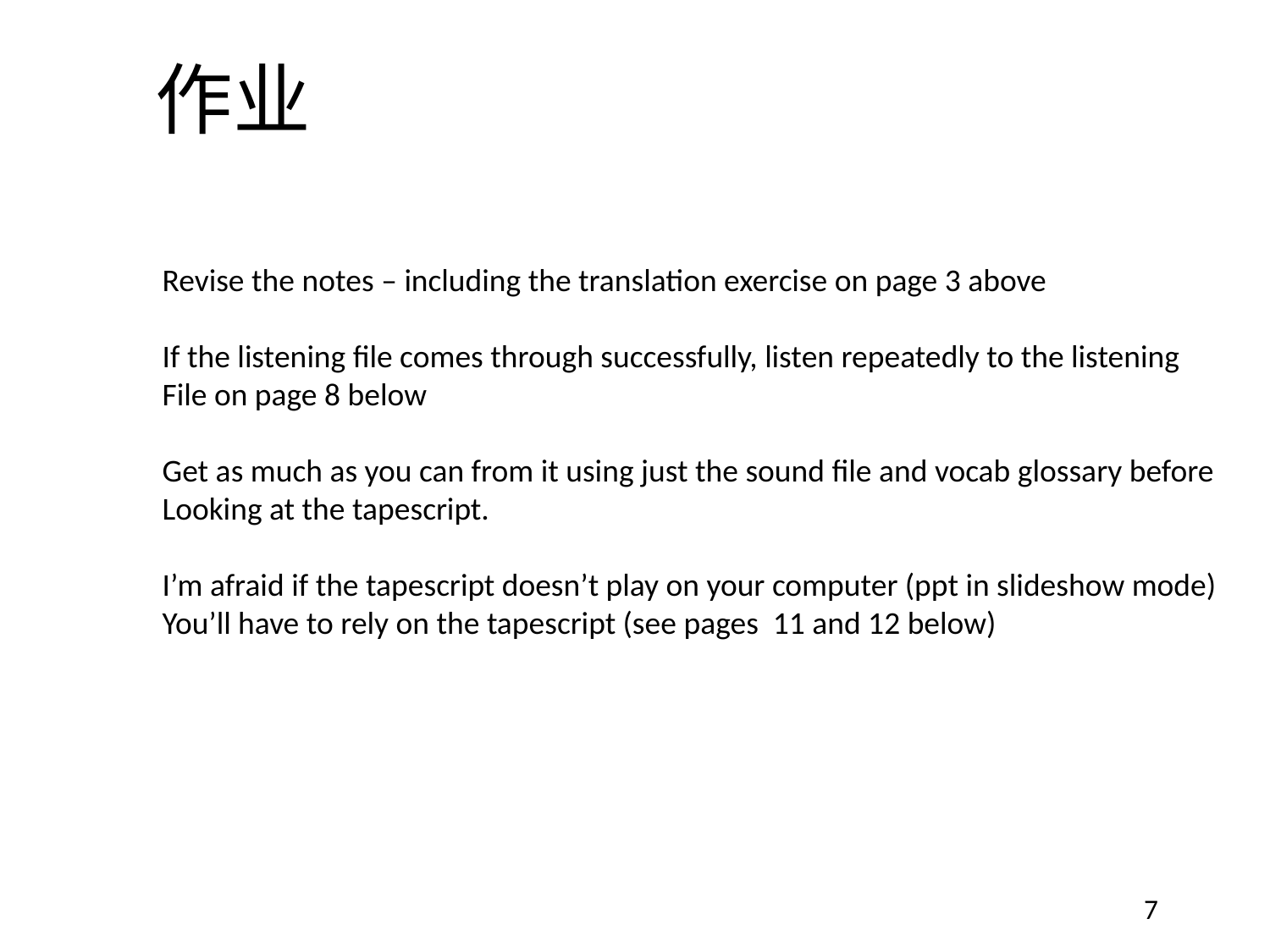

作业
Revise the notes – including the translation exercise on page 3 above

If the listening file comes through successfully, listen repeatedly to the listening
File on page 8 below

Get as much as you can from it using just the sound file and vocab glossary before
Looking at the tapescript.

I’m afraid if the tapescript doesn’t play on your computer (ppt in slideshow mode)
You’ll have to rely on the tapescript (see pages  11 and 12 below)
7